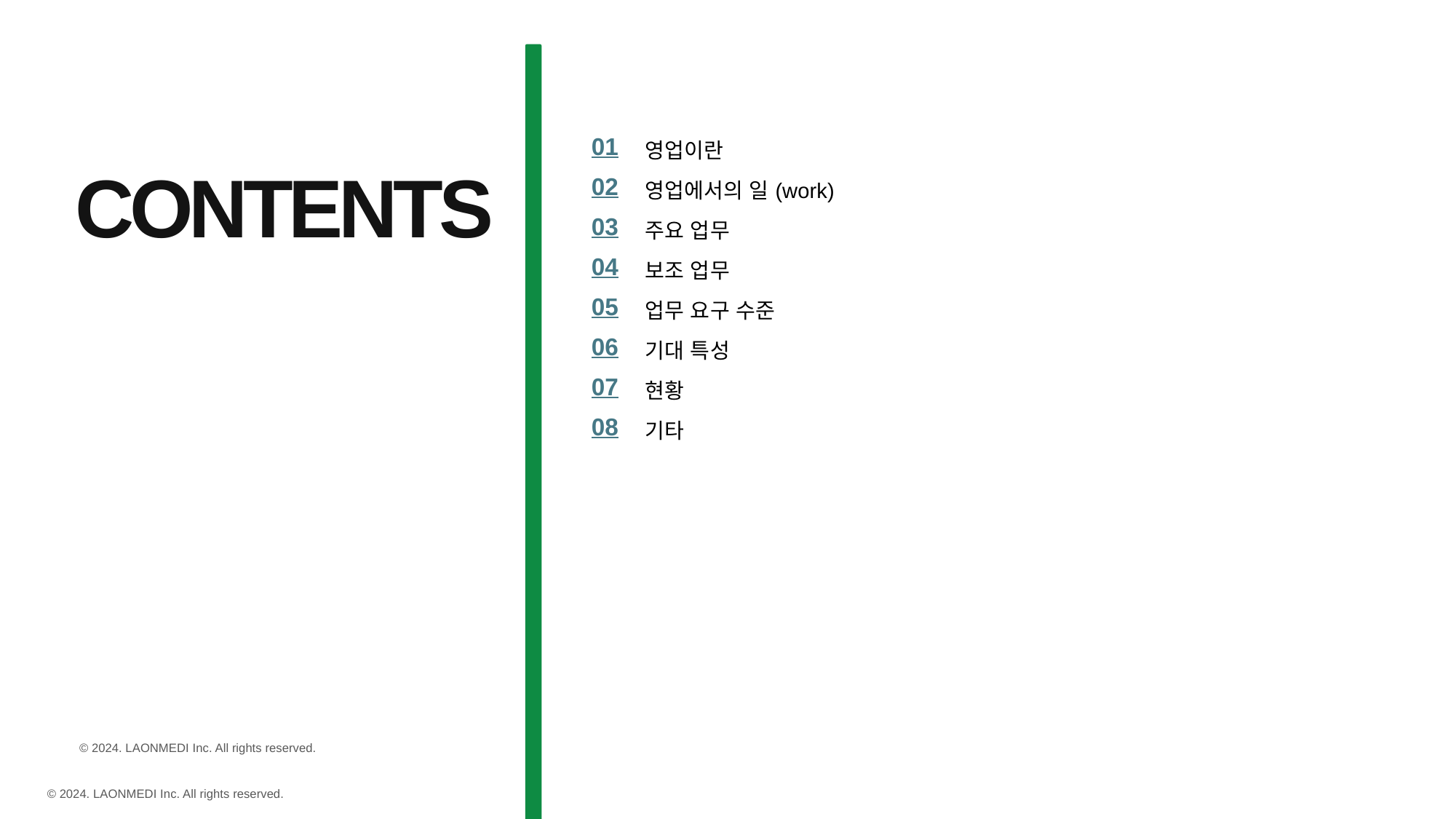

CONTENTS
| 01 | 영업이란 |  |
| --- | --- | --- |
| 02 | 영업에서의 일(work) |  |
| 03 | 주요 업무 |  |
| 04 | 보조 업무 |  |
| 05 | 업무 요구 수준 |  |
| 06 | 기대 특성 |  |
| 07 | 현황 |  |
| 08 | 기타 |  |
© 2024. LAONMEDI Inc. All rights reserved.